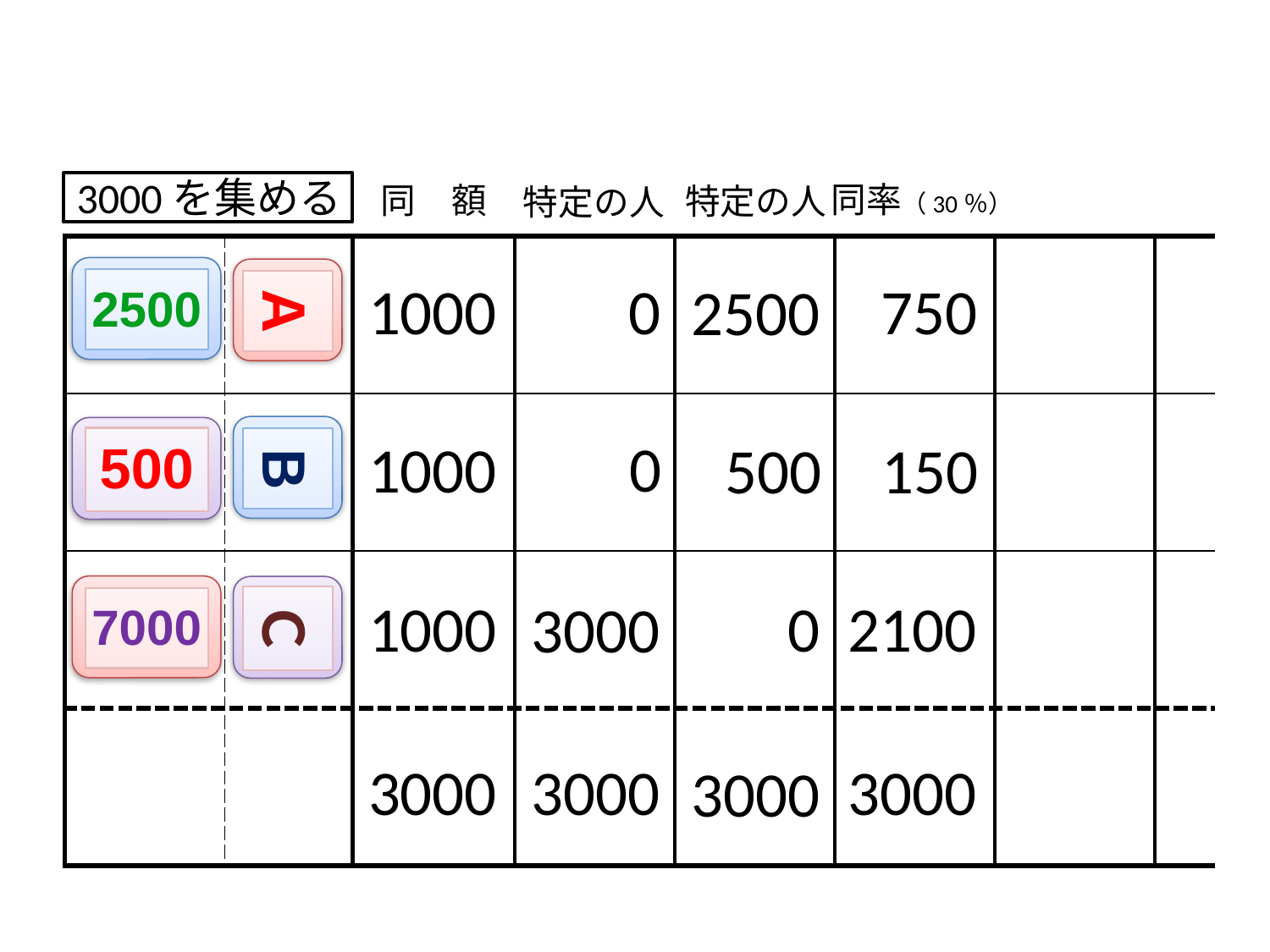

3000を集める

同率（30％）
750
150
2100
3000
同　額
1000
1000
1000
3000
特定の人
2500
500
      0
3000
特定の人
      0
      0
3000
3000
|  |  |  |  |  |  |  |  |
| --- | --- | --- | --- | --- | --- | --- | --- |
|  |  |  |  |  |  |  |  |
|  |  |  |  |  |  |  |  |
|  |  |  |  |  |  |  |  |

2500

500

7000

Ａ

Ｂ

Ｃ